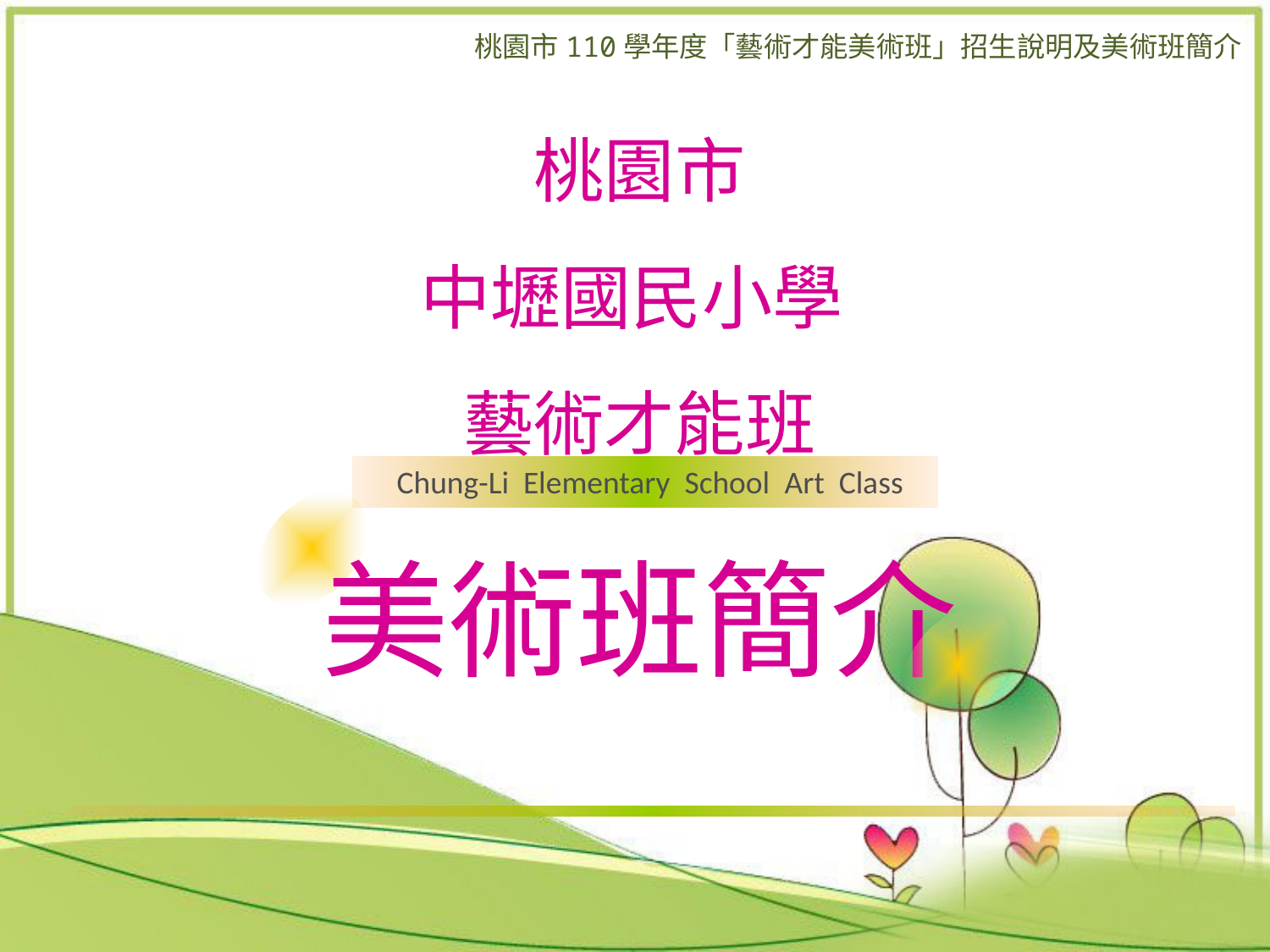

桃園市
中壢國民小學
藝術才能班
美術班簡介
Chung-Li  Elementary  School  Art  Class